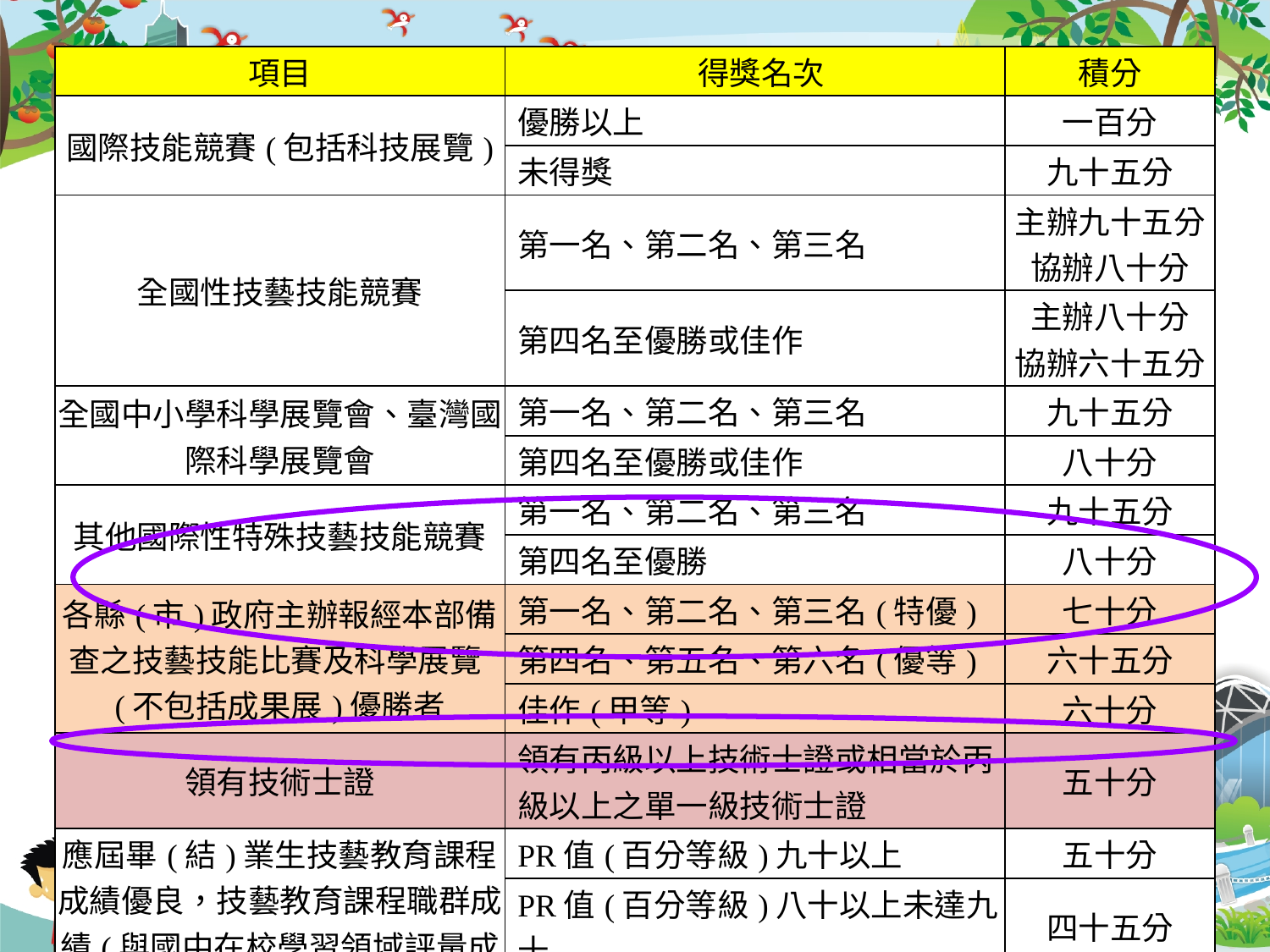

| 項目 | 得獎名次 | 積分 |
| --- | --- | --- |
| 國際技能競賽(包括科技展覽) | 優勝以上 | 一百分 |
|  | 未得獎 | 九十五分 |
| 全國性技藝技能競賽 | 第一名、第二名、第三名 | 主辦九十五分 協辦八十分 |
|  | 第四名至優勝或佳作 | 主辦八十分 協辦六十五分 |
| 全國中小學科學展覽會、臺灣國際科學展覽會 | 第一名、第二名、第三名 | 九十五分 |
|  | 第四名至優勝或佳作 | 八十分 |
| 其他國際性特殊技藝技能競賽 | 第一名、第二名、第三名 | 九十五分 |
|  | 第四名至優勝 | 八十分 |
| 各縣(市)政府主辦報經本部備查之技藝技能比賽及科學展覽(不包括成果展)優勝者 | 第一名、第二名、第三名(特優) | 七十分 |
|  | 第四名、第五名、第六名(優等) | 六十五分 |
|  | 佳作(甲等) | 六十分 |
| 領有技術士證 | 領有丙級以上技術士證或相當於丙級以上之單一級技術士證 | 五十分 |
| 應屆畢(結)業生技藝教育課程成績優良，技藝教育課程職群成績(與國中在校學習領域評量成績無涉)達該班PR值七十以上者(得擇優一職群成績採計得分) | PR值(百分等級)九十以上 | 五十分 |
|  | PR值(百分等級)八十以上未達九十 | 四十五分 |
|  | PR值(百分等級)七十以上未達八十 | 四十分 |